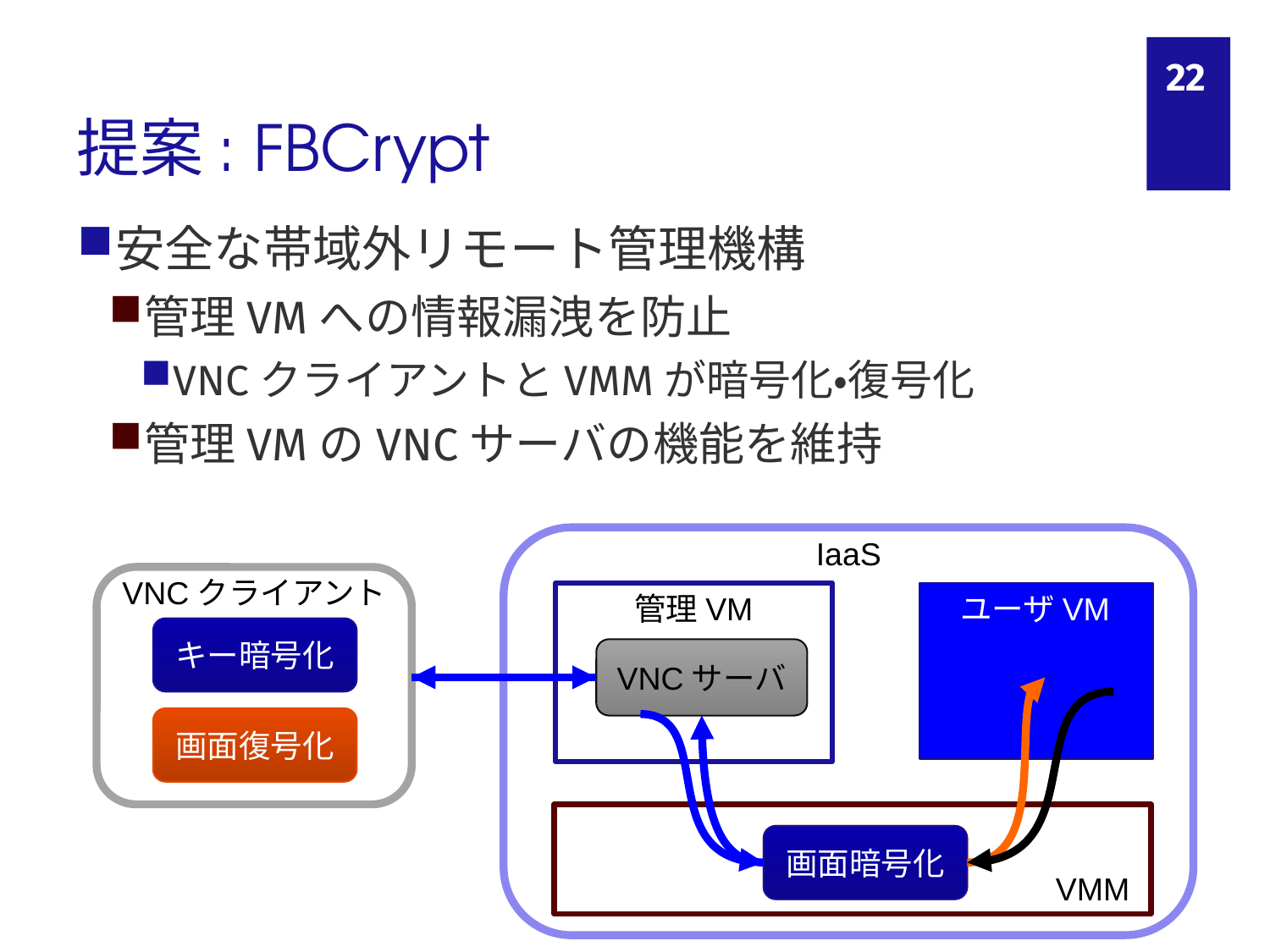

# 提案: FBCrypt
22
安全な帯域外リモート管理機構
管理VMへの情報漏洩を防止
VNCクライアントとVMMが暗号化・復号化
管理VMのVNCサーバの機能を維持

IaaS

VNCクライアント

管理VM
VNCサーバ

ユーザVM
キー暗号化
画面復号化

VMM
キー復号化
画面暗号化